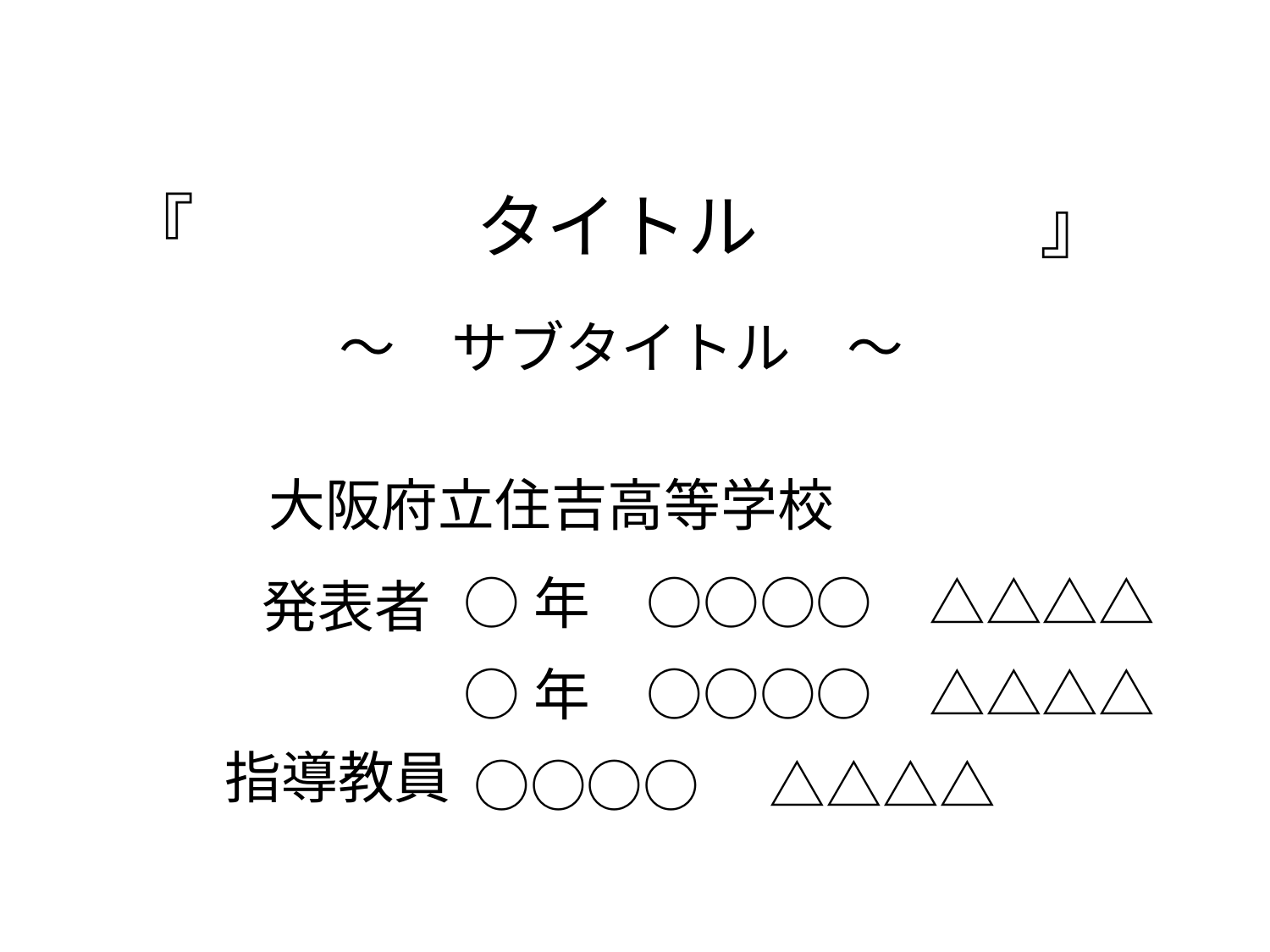

『　　　　タイトル　　　　』
～　サブタイトル　～
大阪府立住吉高等学校
○年　○○○○　△△△△
発表者
○年　○○○○　△△△△
指導教員
○○○○　△△△△